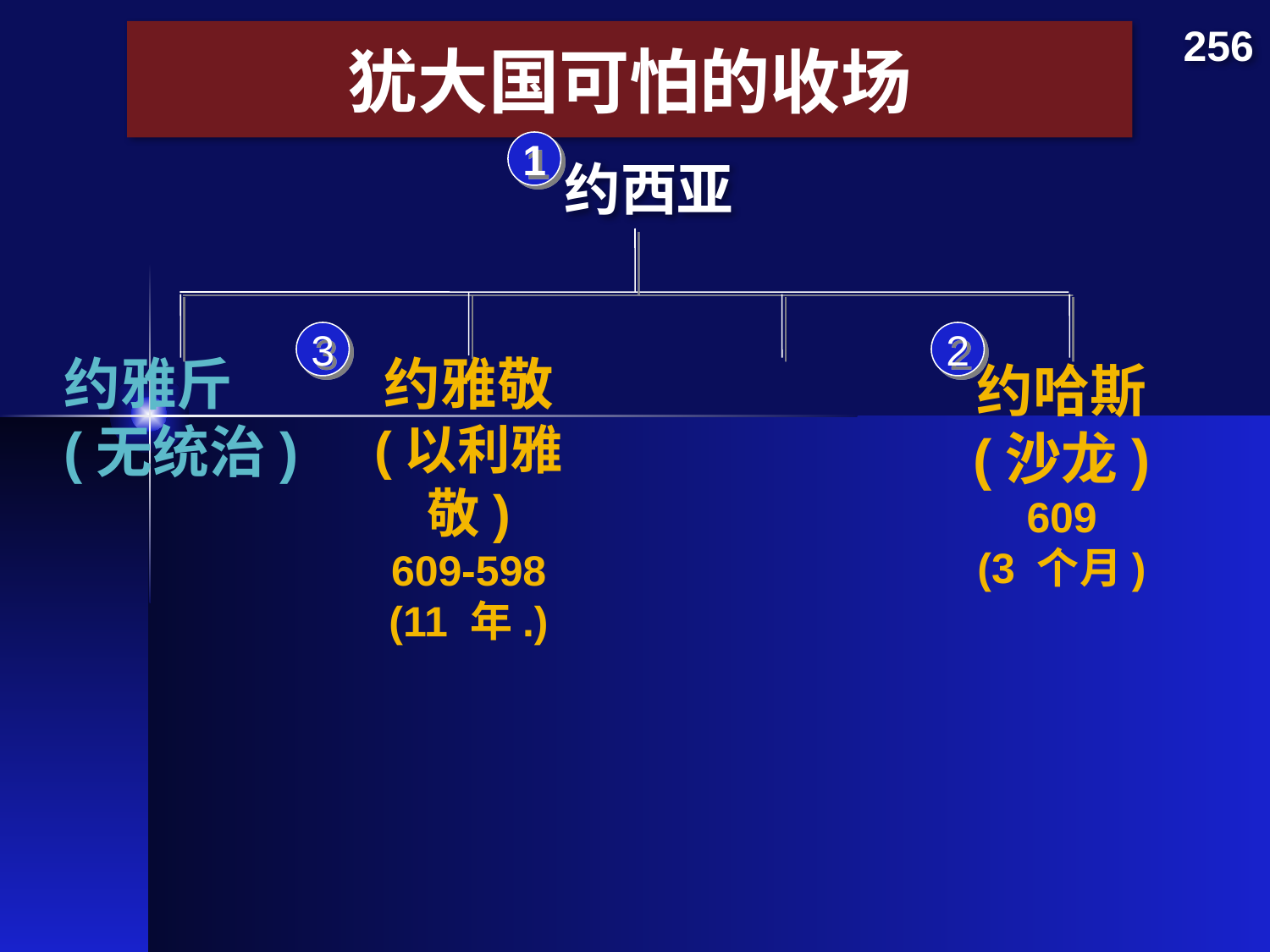

256
# 犹大国可怕的收场
1

约西亚

3

2

约雅斤
(无统治)
约雅敬
(以利雅敬)
609-598
(11 年.)
约哈斯
(沙龙)
609
(3 个月)